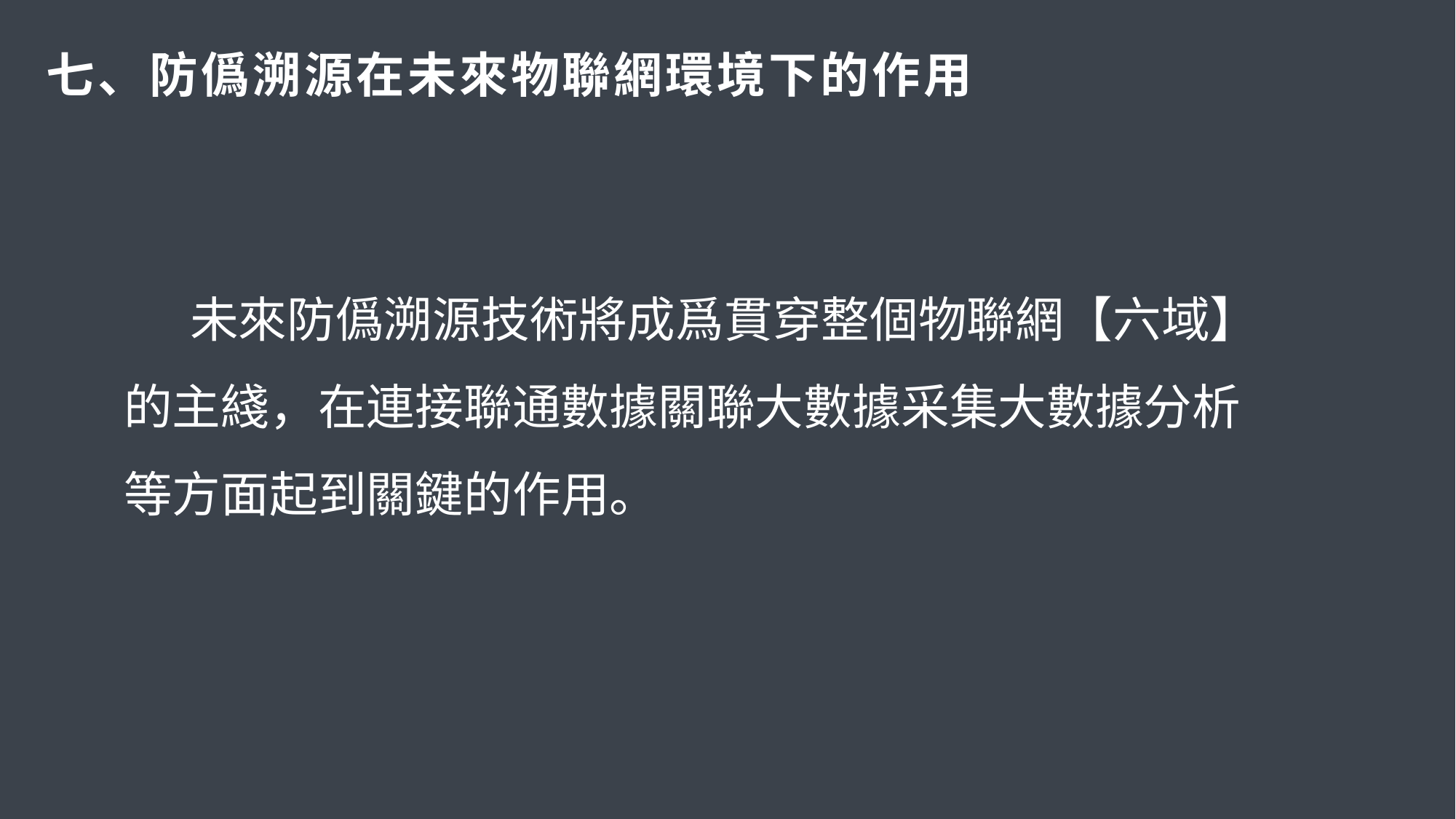

七、防僞溯源在未來物聯網環境下的作用
     未來防僞溯源技術將成爲貫穿整個物聯網【六域】的主綫，在連接聯通數據關聯大數據采集大數據分析等方面起到關鍵的作用。